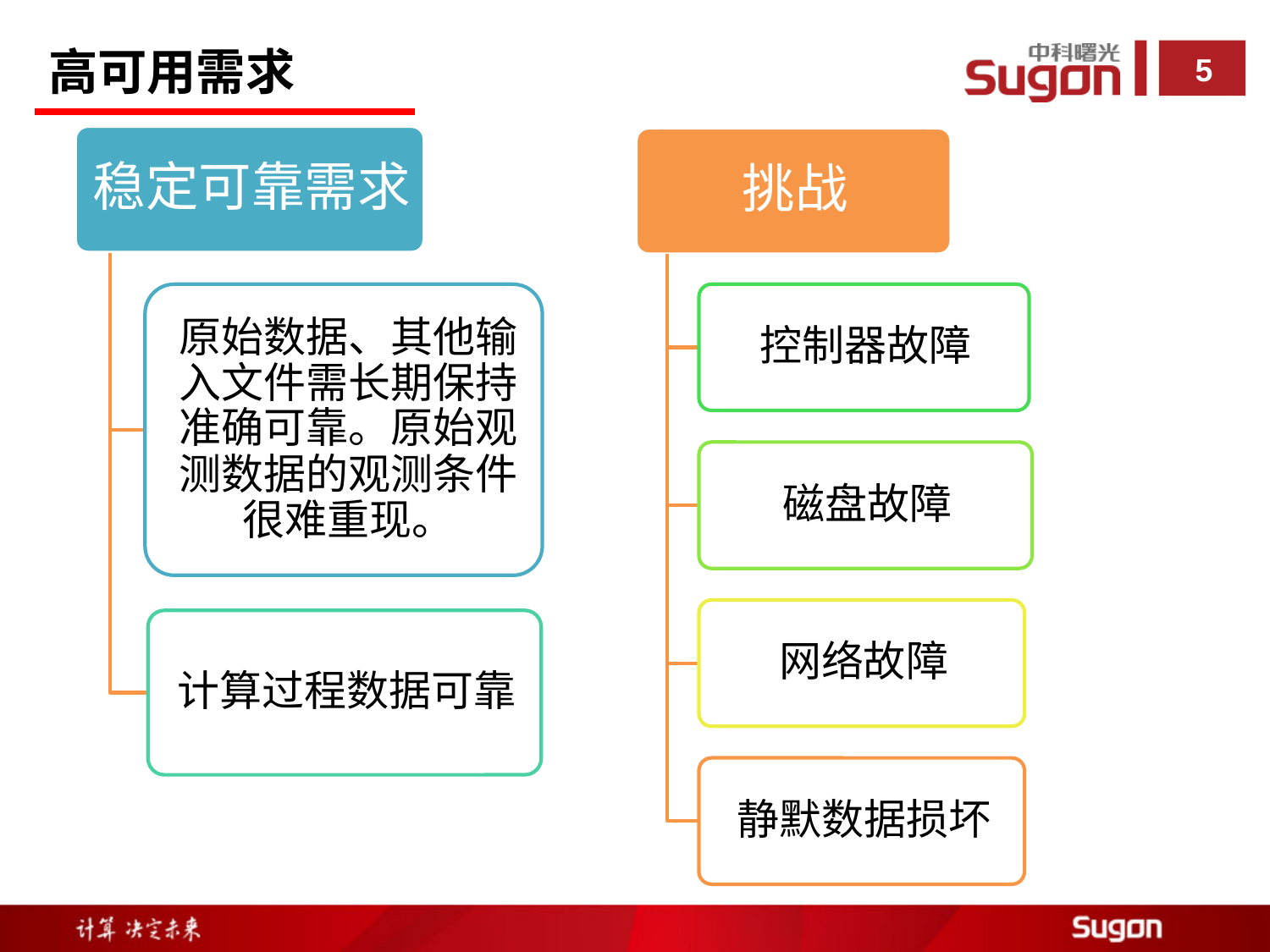

高可用需求
稳定可靠需求
原始数据、其他输入文件需长期保持准确可靠。原始观测数据的观测条件很难重现。
计算过程数据可靠
挑战
控制器故障
磁盘故障
网络故障
静默数据损坏